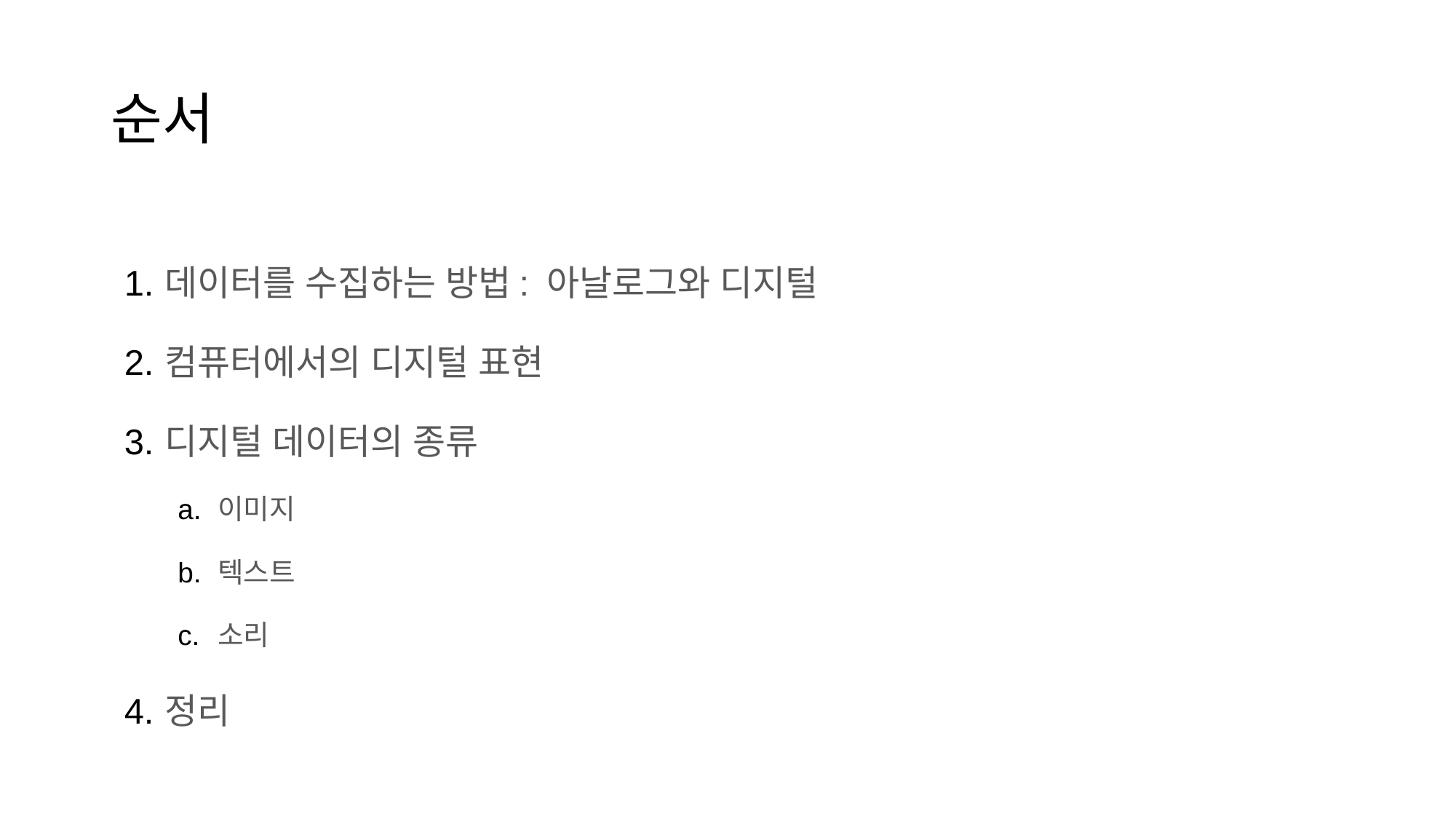

# 순서
데이터를 수집하는 방법: 아날로그와 디지털
컴퓨터에서의 디지털 표현
디지털 데이터의 종류
이미지
텍스트
소리
정리